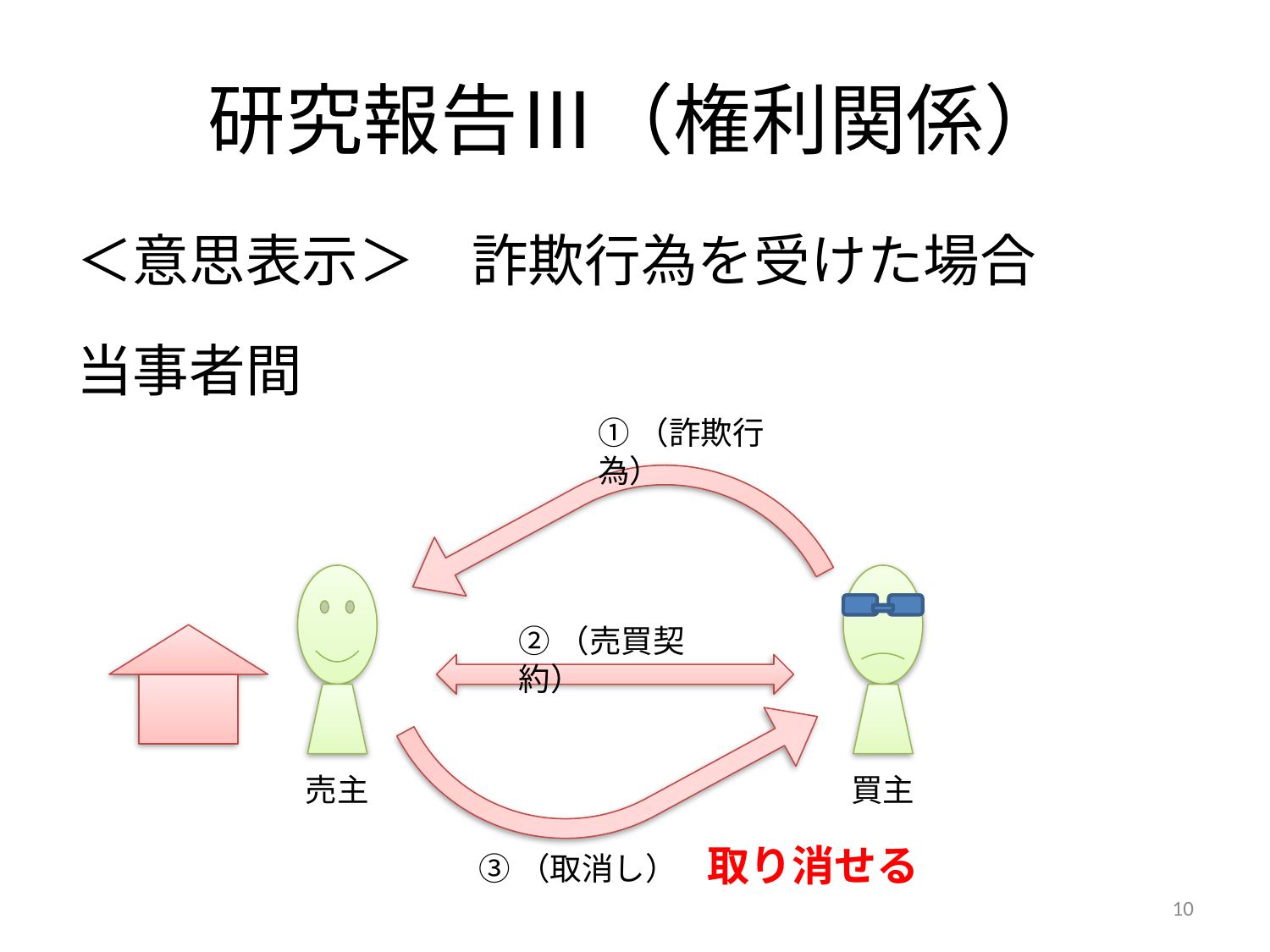

# 研究報告Ⅲ（権利関係）
＜意思表示＞　詐欺行為を受けた場合
当事者間
①（詐欺行為）

②（売買契約）

売主
買主
取り消せる
③（取消し）
10